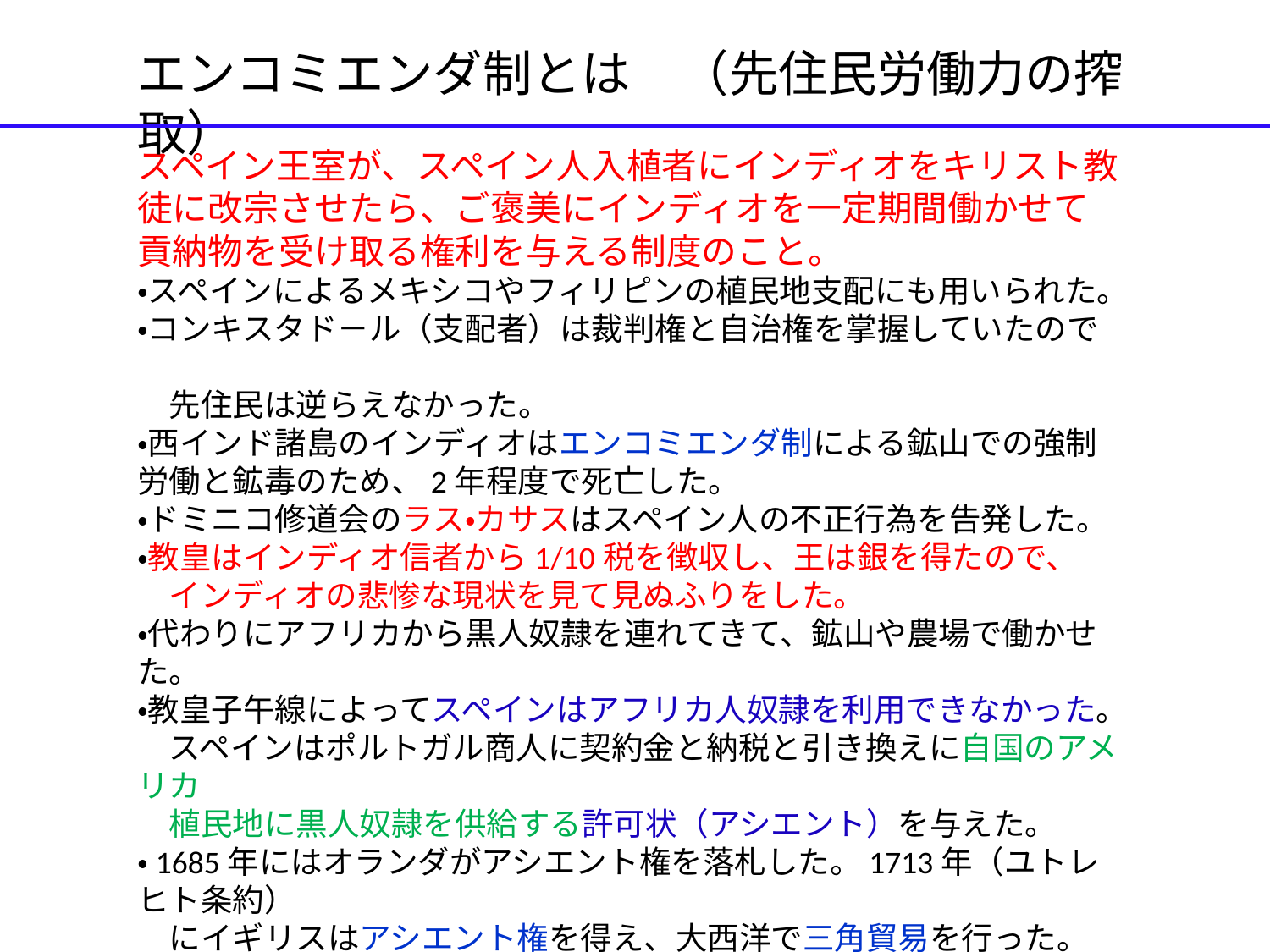

エンコミエンダ制とは　（先住民労働力の搾取）
スペイン王室が、スペイン人入植者にインディオをキリスト教徒に改宗させたら、ご褒美にインディオを一定期間働かせて貢納物を受け取る権利を与える制度のこと。
・スペインによるメキシコやフィリピンの植民地支配にも用いられた。
・コンキスタド－ル（支配者）は裁判権と自治権を掌握していたので
　先住民は逆らえなかった。
・西インド諸島のインディオはエンコミエンダ制による鉱山での強制労働と鉱毒のため、2年程度で死亡した。
・ドミニコ修道会のラス・カサスはスペイン人の不正行為を告発した。
・教皇はインディオ信者から1/10税を徴収し、王は銀を得たので、
　インディオの悲惨な現状を見て見ぬふりをした。
・代わりにアフリカから黒人奴隷を連れてきて、鉱山や農場で働かせた。
・教皇子午線によってスペインはアフリカ人奴隷を利用できなかった。
　スペインはポルトガル商人に契約金と納税と引き換えに自国のアメリカ
　植民地に黒人奴隷を供給する許可状（アシエント）を与えた。
・1685年にはオランダがアシエント権を落札した。1713年（ユトレヒト条約）
　にイギリスはアシエント権を得え、大西洋で三角貿易を行った。
・17世紀、先住民の数が減少すると、農地が暴落し、貢納が減り農産物が値上がりした。スペイン王から土地を貰った入植者は、都市や鉱山向けの農業、牧畜経営を始めたので、アシエンダ（大土地所有制度）が発達した。